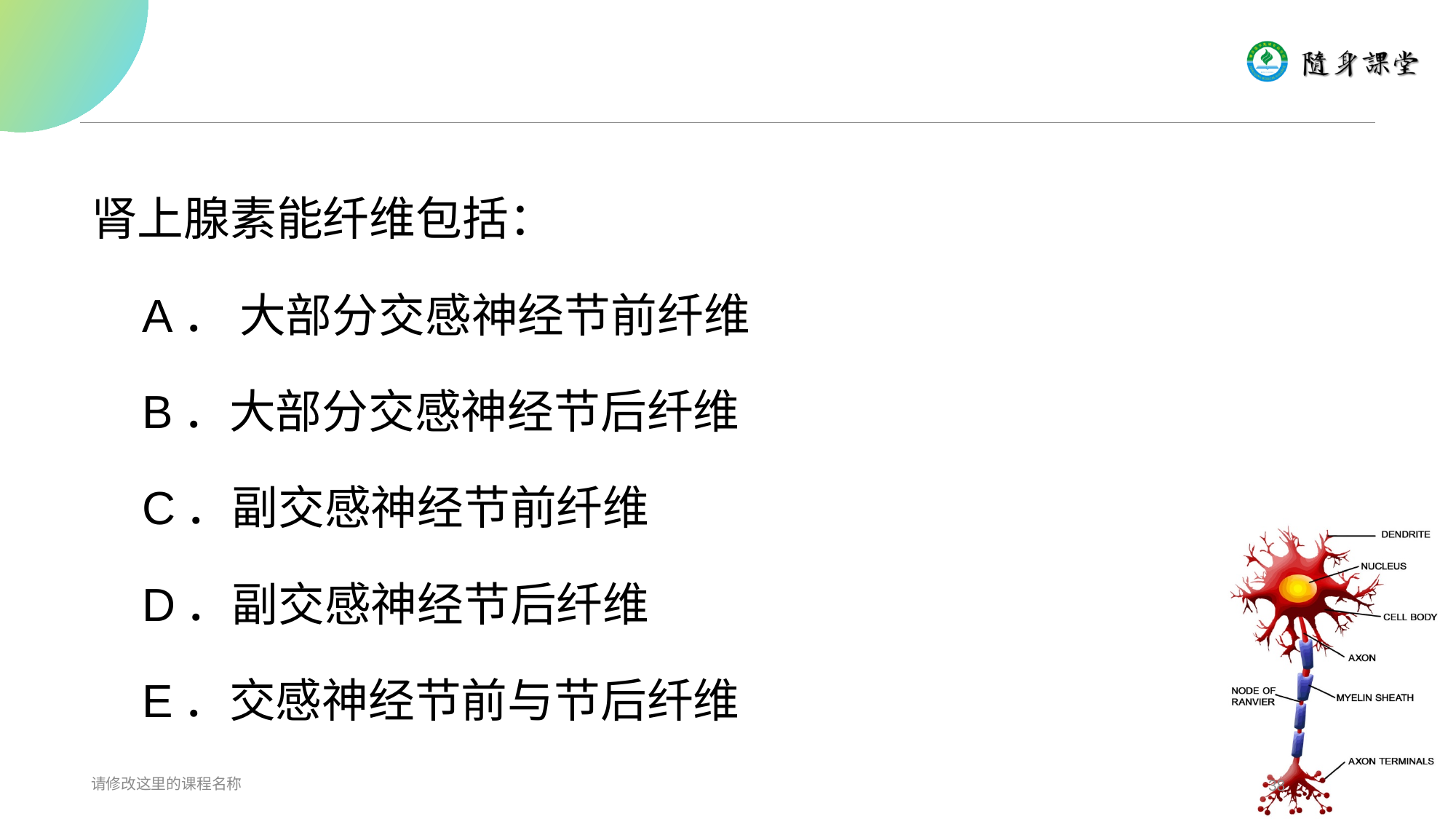

#
肾上腺素能纤维包括：
    A． 大部分交感神经节前纤维
    B．大部分交感神经节后纤维
    C．副交感神经节前纤维
    D．副交感神经节后纤维
    E．交感神经节前与节后纤维
请修改这里的课程名称
38